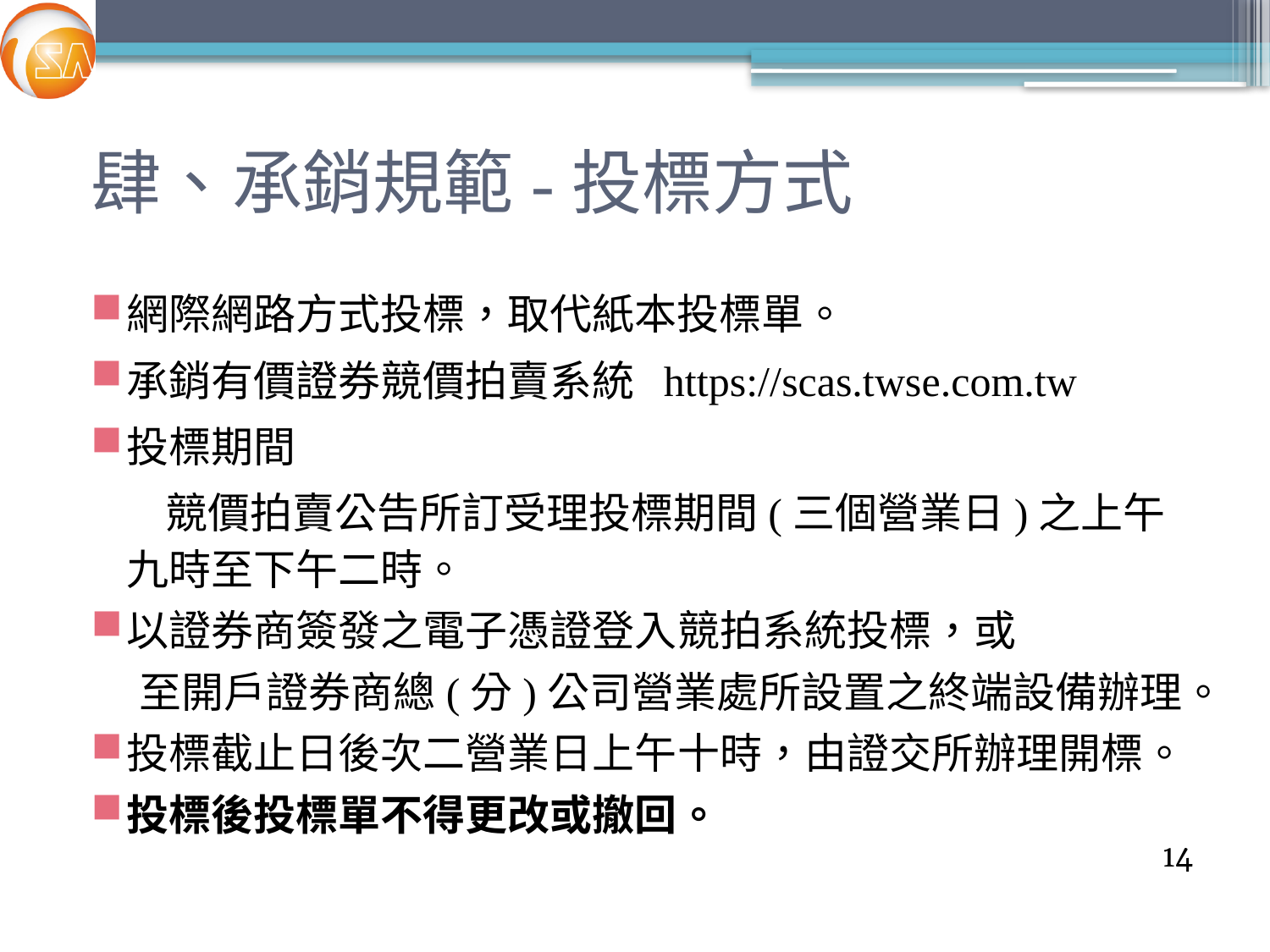

# 肆、承銷規範-投標方式
網際網路方式投標，取代紙本投標單。
承銷有價證券競價拍賣系統  https://scas.twse.com.tw
投標期間
   競價拍賣公告所訂受理投標期間(三個營業日)之上午九時至下午二時。
以證券商簽發之電子憑證登入競拍系統投標，或
    至開戶證券商總(分)公司營業處所設置之終端設備辦理。
投標截止日後次二營業日上午十時，由證交所辦理開標。
投標後投標單不得更改或撤回。
14